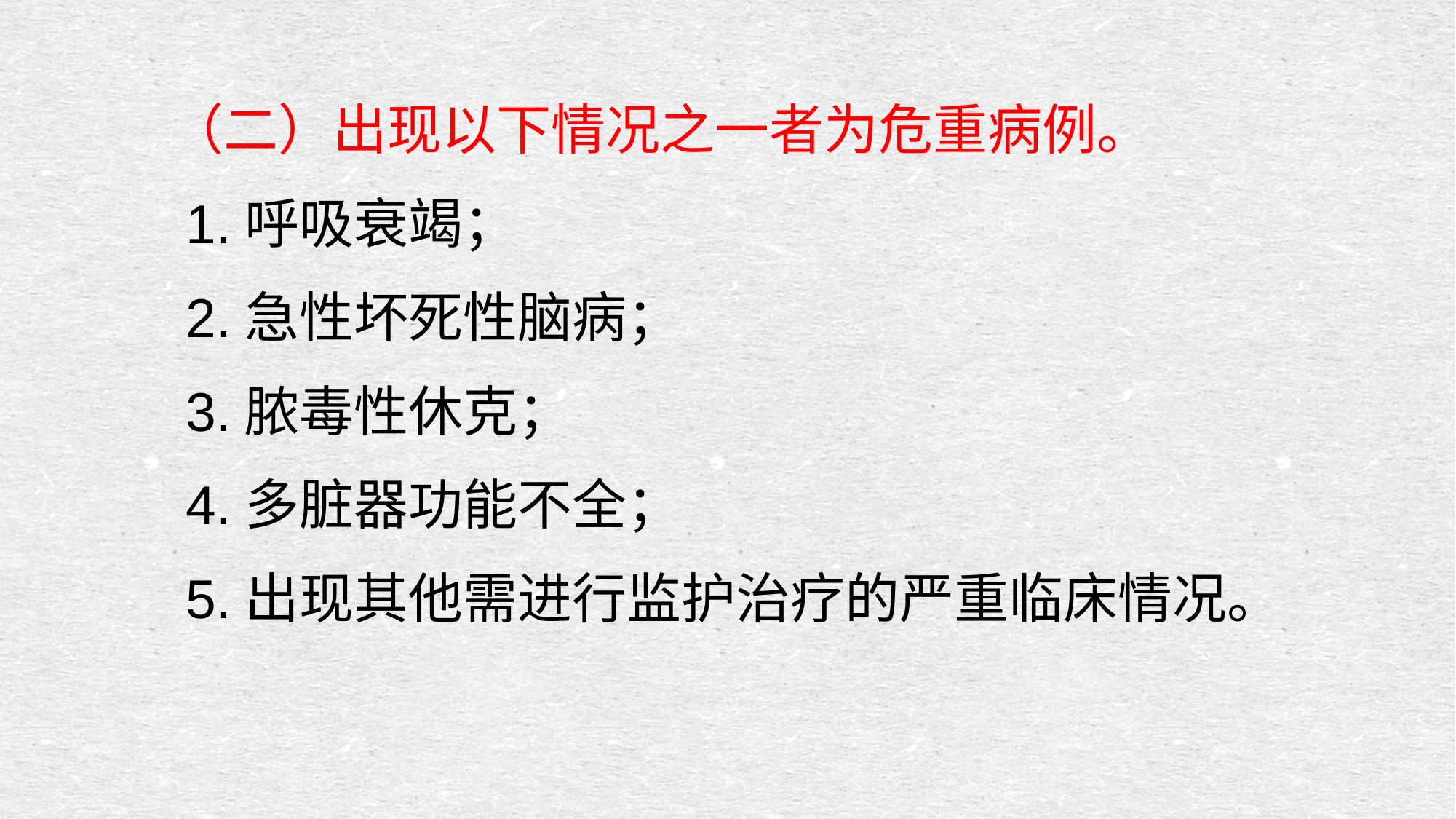

（二）出现以下情况之一者为危重病例。
      1.呼吸衰竭；
      2.急性坏死性脑病；
      3.脓毒性休克；
      4.多脏器功能不全；
      5.出现其他需进行监护治疗的严重临床情况。